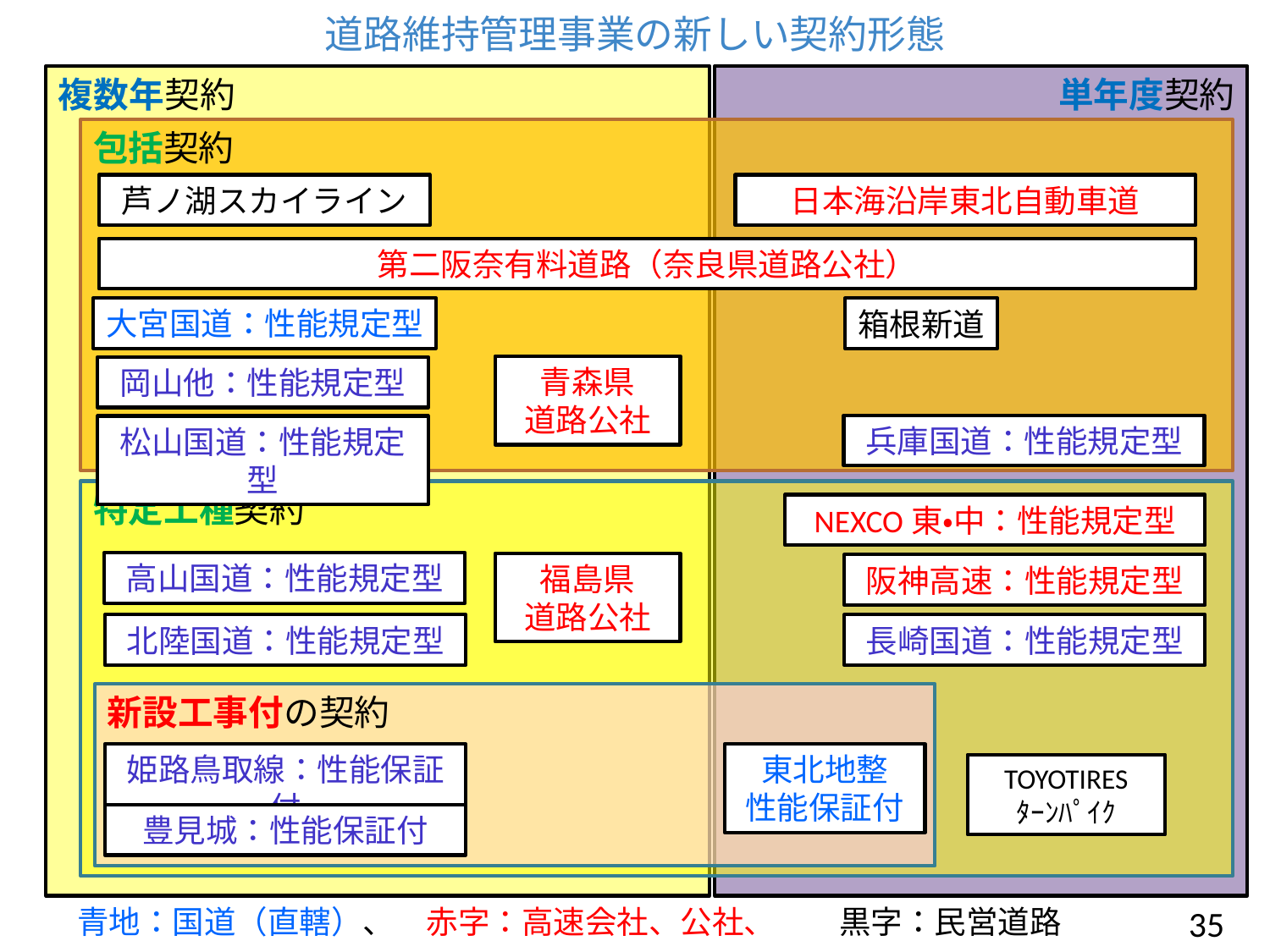

道路維持管理事業の新しい契約形態
複数年契約

単年度契約

包括契約

芦ノ湖スカイライン
日本海沿岸東北自動車道
第二阪奈有料道路（奈良県道路公社）
大宮国道：性能規定型
箱根新道
青森県
道路公社
岡山他：性能規定型
兵庫国道：性能規定型
松山国道：性能規定型
特定工種契約

NEXCO東・中：性能規定型
高山国道：性能規定型
福島県
道路公社
阪神高速：性能規定型
北陸国道：性能規定型
長崎国道：性能規定型
新設工事付の契約

東北地整
性能保証付
姫路鳥取線：性能保証付
TOYOTIRES
ﾀｰﾝﾊﾟｲｸ
豊見城：性能保証付
青地：国道（直轄）、　赤字：高速会社、公社、　　黒字：民営道路
35